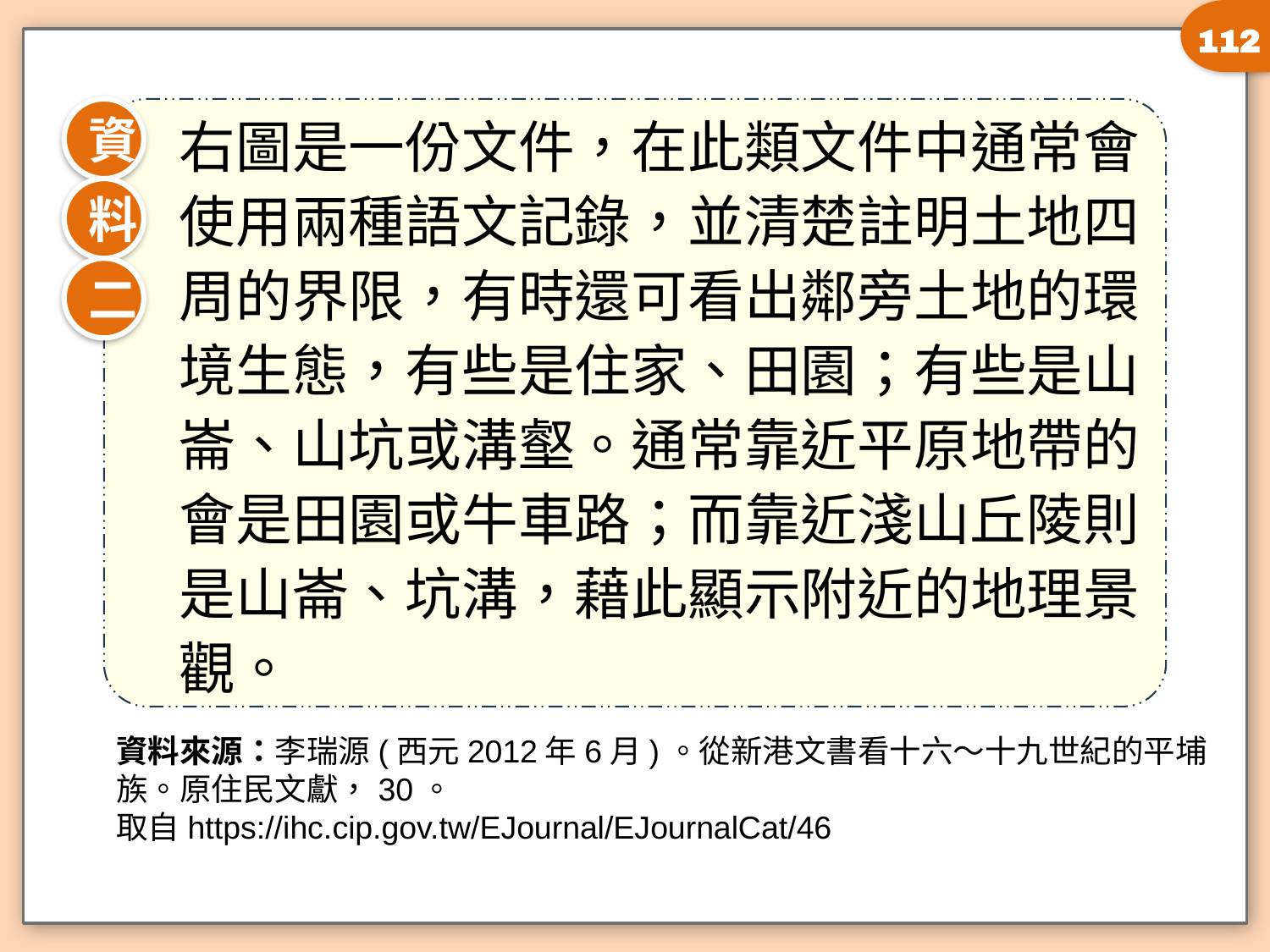

112
資
料
二
右圖是一份文件，在此類文件中通常會使用兩種語文記錄，並清楚註明土地四周的界限，有時還可看出鄰旁土地的環境生態，有些是住家、田園；有些是山
崙、山坑或溝壑。通常靠近平原地帶的會是田園或牛車路；而靠近淺山丘陵則是山崙、坑溝，藉此顯示附近的地理景觀。
資料來源：李瑞源(西元2012年6月)。從新港文書看十六～十九世紀的平埔族。原住民文獻，30。
取自https://ihc.cip.gov.tw/EJournal/EJournalCat/46